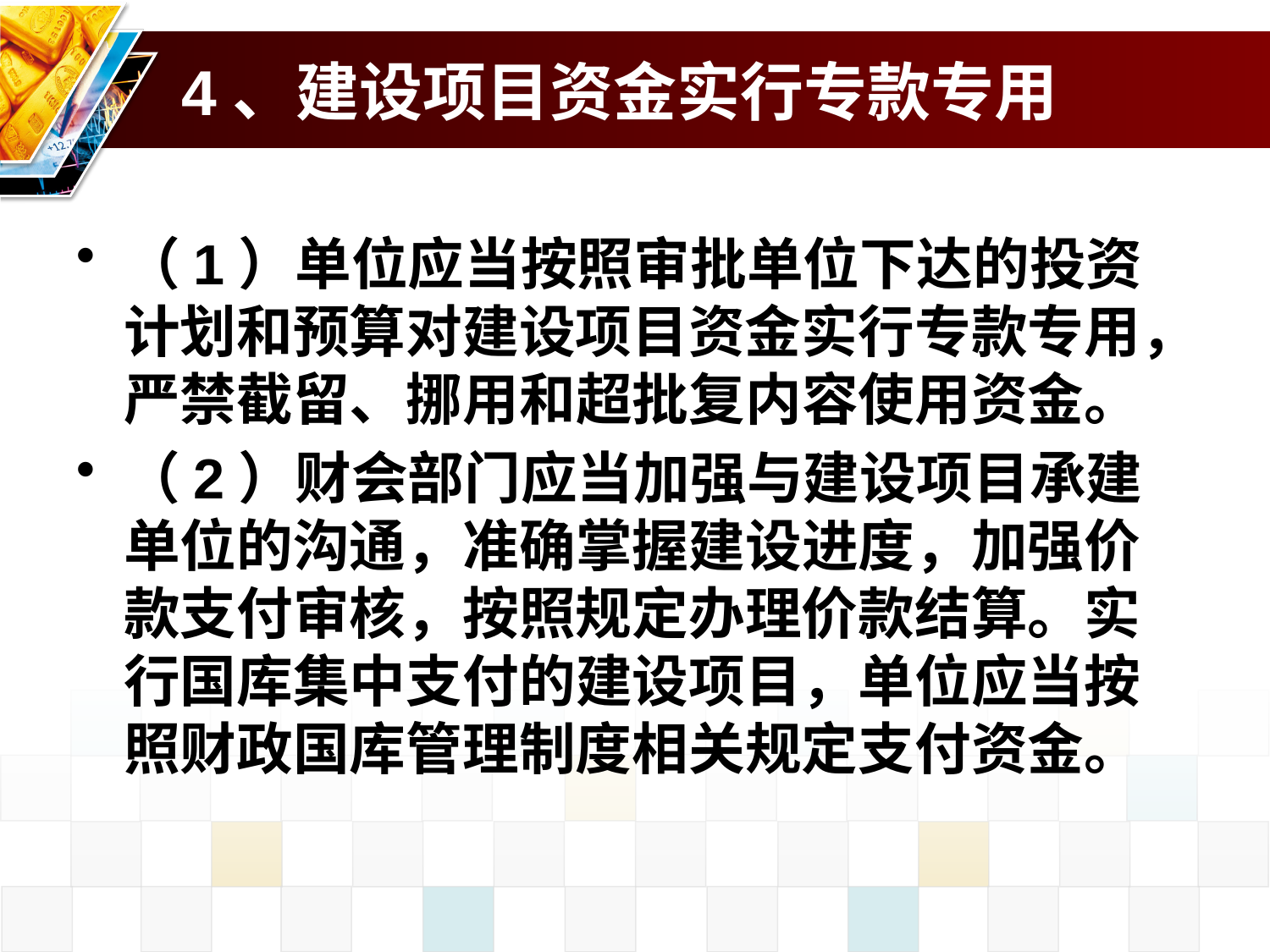

# 4、建设项目资金实行专款专用
（1）单位应当按照审批单位下达的投资计划和预算对建设项目资金实行专款专用，严禁截留、挪用和超批复内容使用资金。
（2）财会部门应当加强与建设项目承建单位的沟通，准确掌握建设进度，加强价款支付审核，按照规定办理价款结算。实行国库集中支付的建设项目，单位应当按照财政国库管理制度相关规定支付资金。